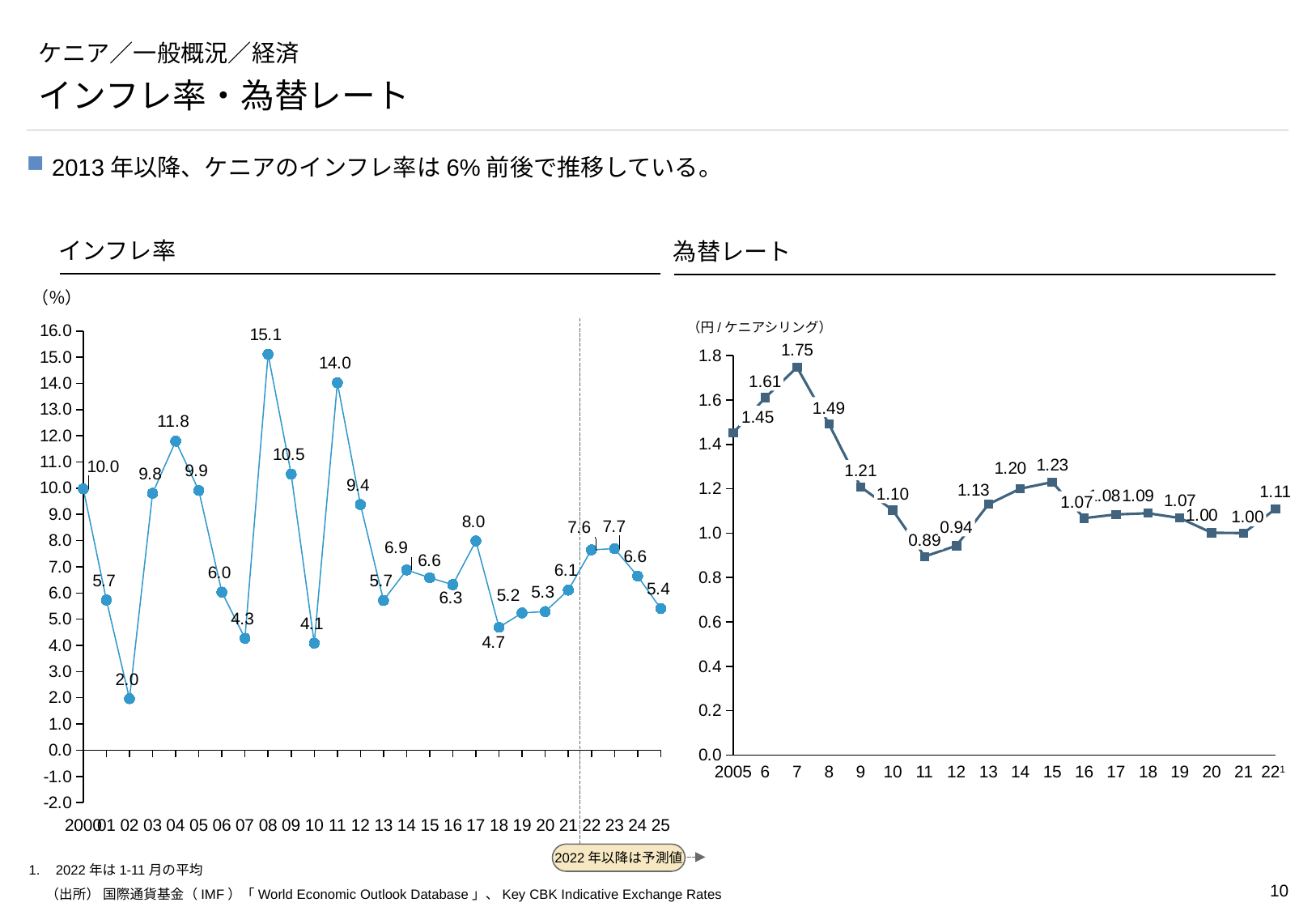

# ケニア／一般概況／経済
インフレ率・為替レート
2013年以降、ケニアのインフレ率は6%前後で推移している。

インフレ率
為替レート
（％）

### Chart

| Category |  |
|---|---|
2022年以降は予測値
（円/ケニアシリング）

### Chart

| Category |  |
|---|---|
1.61
1.49
1.45
1.21
1.10
1.07
1.00
0.94
0.89
2005
6
7
8
9
10
11
12
13
14
15
16
17
18
19
20
21
221
2000
01
02
03
04
05
06
07
08
09
10
11
12
13
14
15
16
17
18
19
20
21
22
23
24
25
1.	2022年は1-11月の平均
（出所） 国際通貨基金（IMF）「World Economic Outlook Database」、Key CBK Indicative Exchange Rates